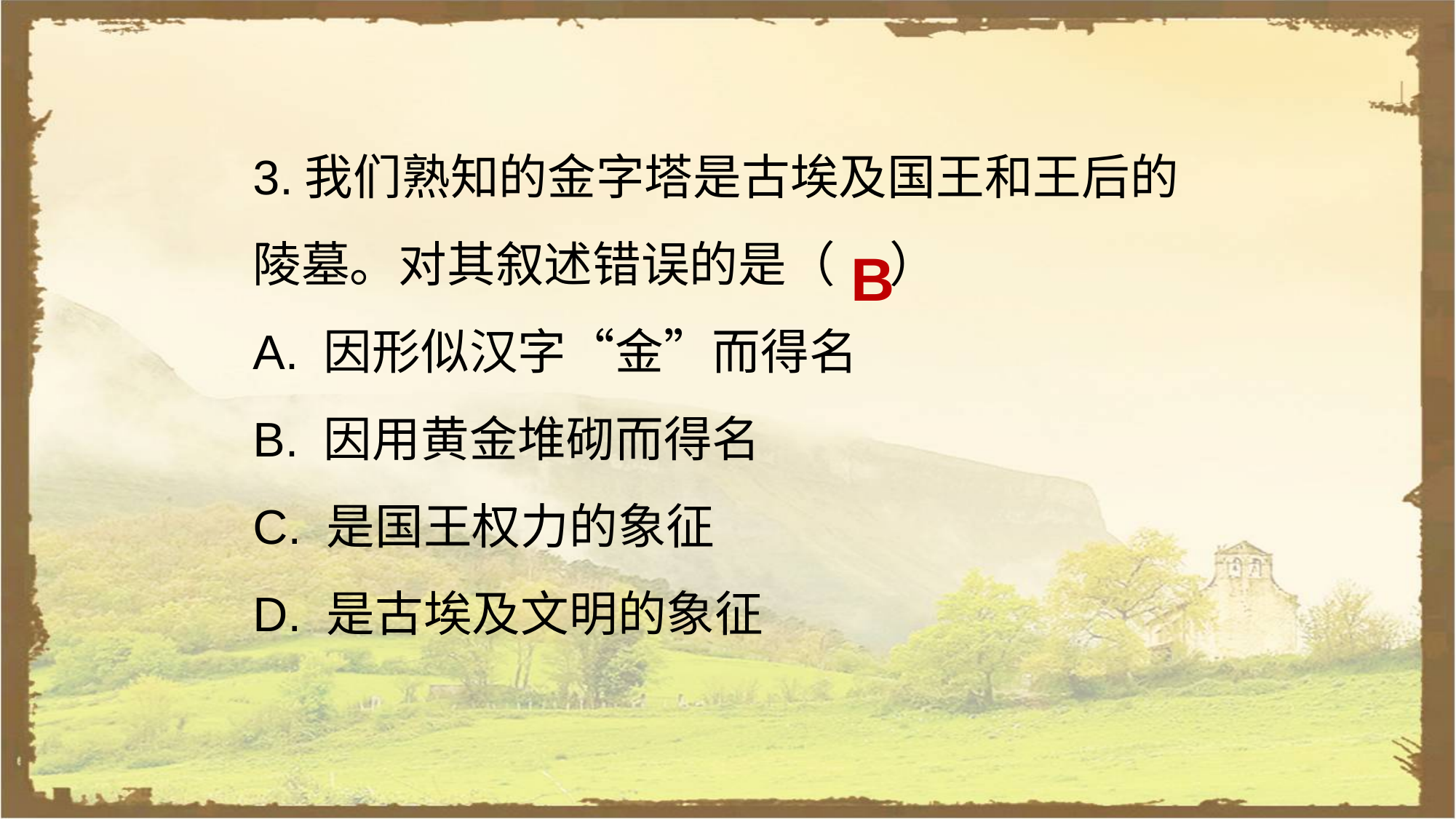

3.我们熟知的金字塔是古埃及国王和王后的陵墓。对其叙述错误的是（     ）
A. 因形似汉字“金”而得名
B. 因用黄金堆砌而得名
C. 是国王权力的象征
D. 是古埃及文明的象征
B